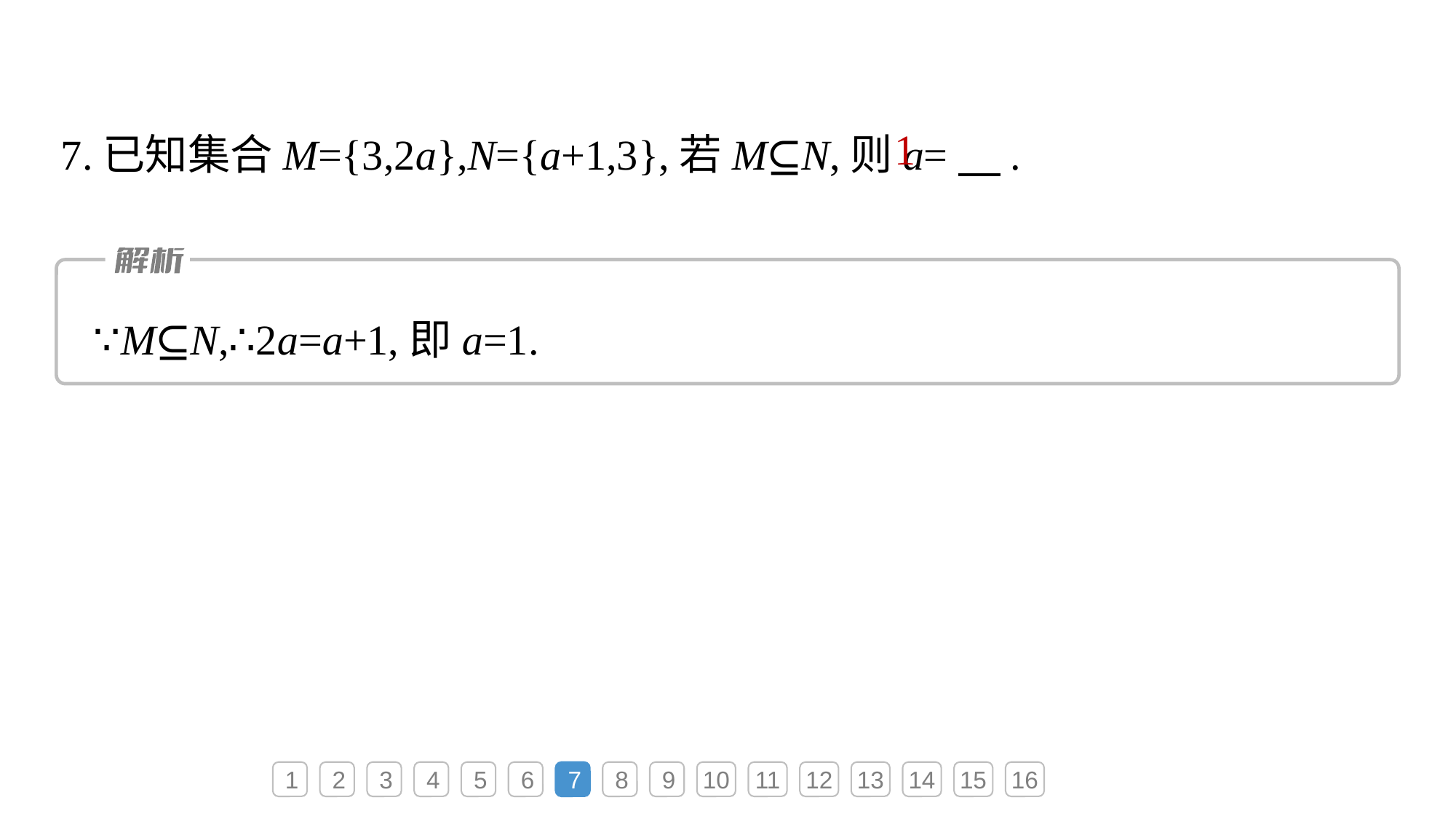

7.已知集合M={3,2a},N={a+1,3},若M⊆N,则a=　.
1

∵M⊆N,∴2a=a+1,即a=1.
1
2
3
4
5
6
7
8
9
10
11
12
13
14
15
16